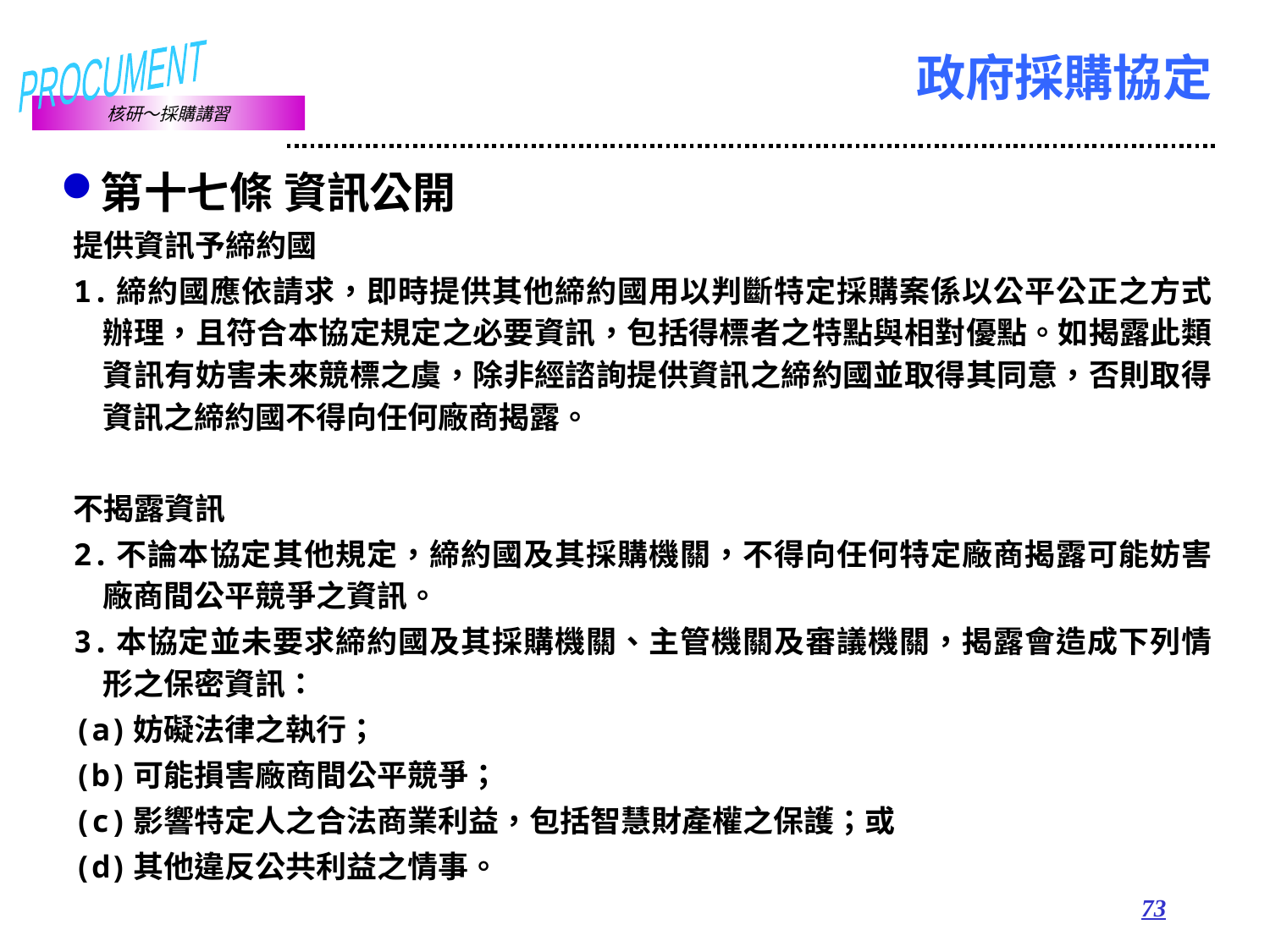

# 政府採購協定
第十七條	資訊公開
提供資訊予締約國
1.締約國應依請求，即時提供其他締約國用以判斷特定採購案係以公平公正之方式辦理，且符合本協定規定之必要資訊，包括得標者之特點與相對優點。如揭露此類資訊有妨害未來競標之虞，除非經諮詢提供資訊之締約國並取得其同意，否則取得資訊之締約國不得向任何廠商揭露。

不揭露資訊
2.不論本協定其他規定，締約國及其採購機關，不得向任何特定廠商揭露可能妨害廠商間公平競爭之資訊。
3.本協定並未要求締約國及其採購機關、主管機關及審議機關，揭露會造成下列情形之保密資訊：
(a)妨礙法律之執行；
(b)可能損害廠商間公平競爭；
(c)影響特定人之合法商業利益，包括智慧財產權之保護；或
(d)其他違反公共利益之情事。

73